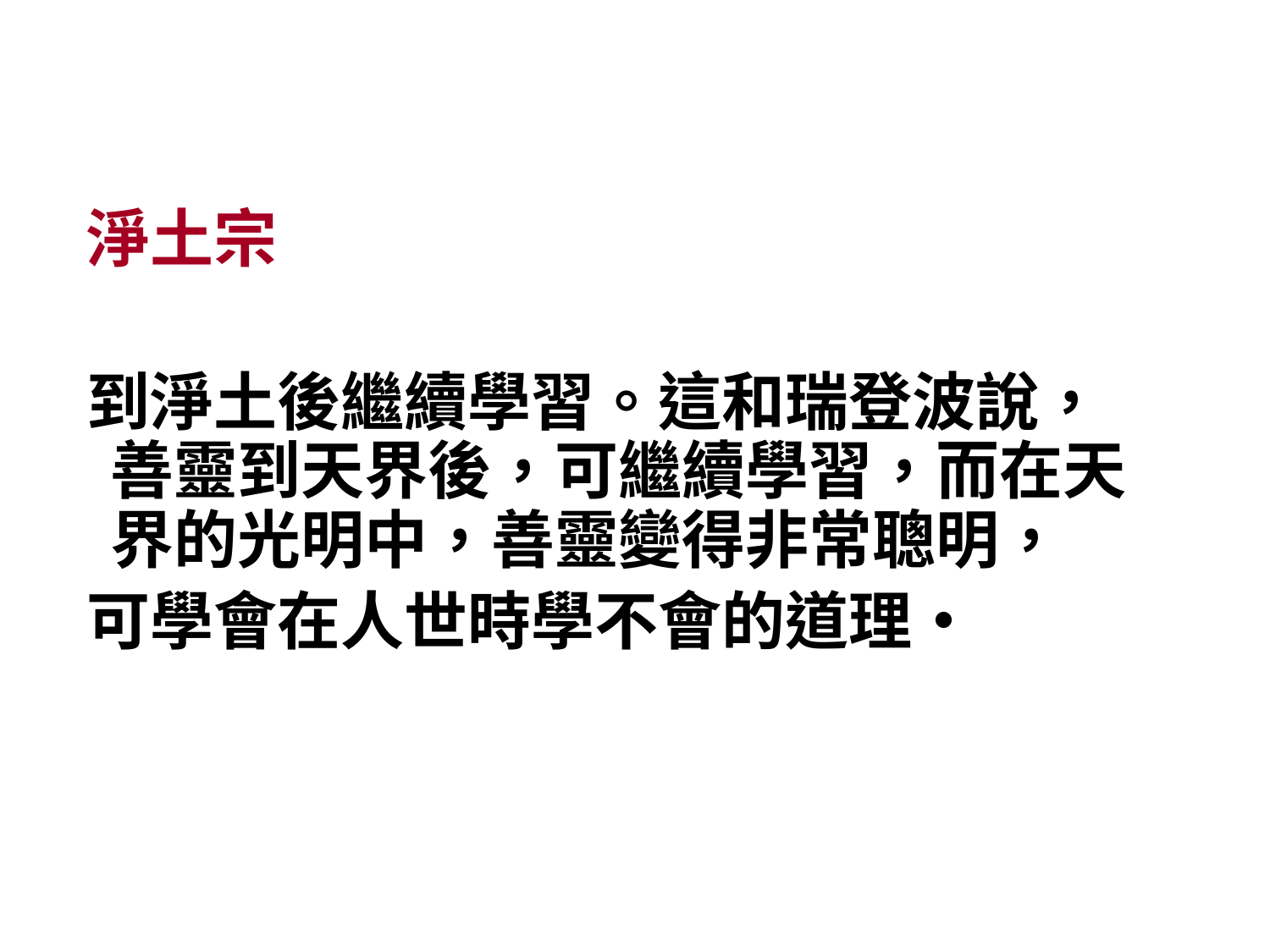

淨土宗

到淨土後繼續學習。這和瑞登波說，善靈到天界後，可繼續學習，而在天界的光明中，善靈變得非常聰明，
可學會在人世時學不會的道理‧